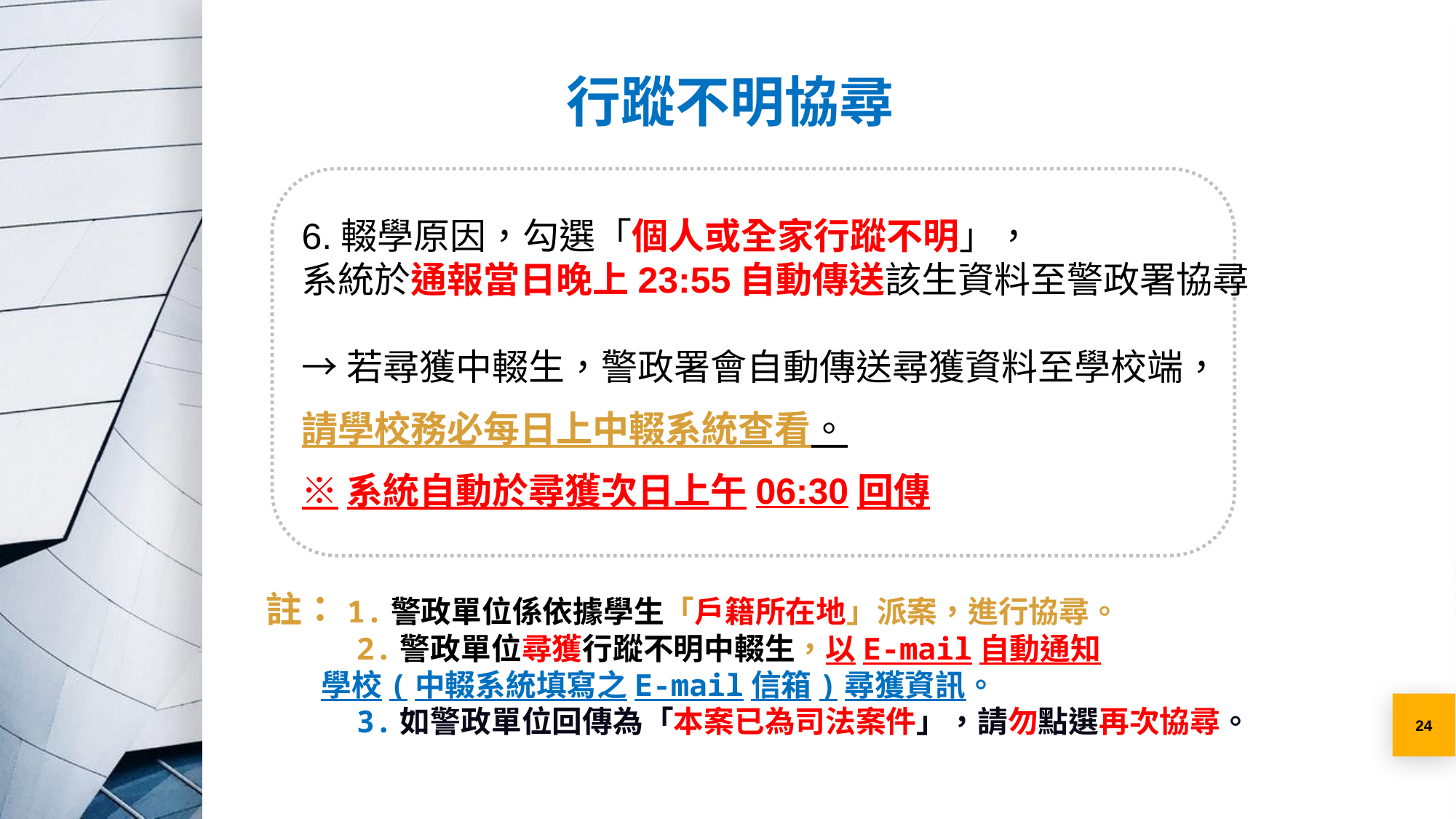

行蹤不明協尋
6.輟學原因，勾選「個人或全家行蹤不明」，
系統於通報當日晚上23:55自動傳送該生資料至警政署協尋

→若尋獲中輟生，警政署會自動傳送尋獲資料至學校端，
請學校務必每日上中輟系統查看。
※系統自動於尋獲次日上午06:30回傳
註：1.警政單位係依據學生「戶籍所在地」派案，進行協尋。
     2.警政單位尋獲行蹤不明中輟生，以E-mail自動通知
       學校(中輟系統填寫之E-mail信箱)尋獲資訊。
     3.如警政單位回傳為「本案已為司法案件」，請勿點選再次協尋。
24